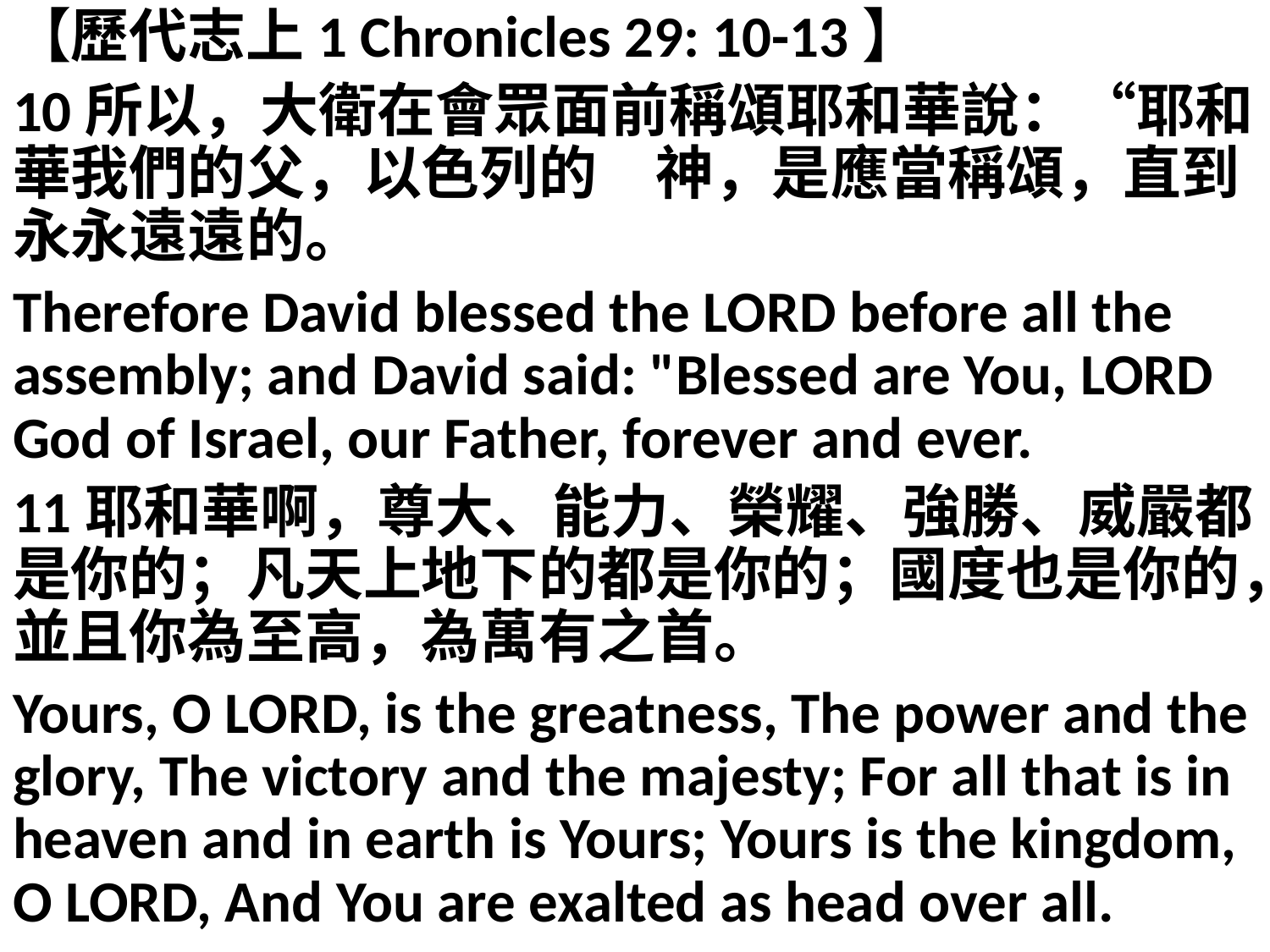

【歷代志上1 Chronicles 29: 10-13】
10所以，大衛在會眾面前稱頌耶和華說：“耶和華我們的父，以色列的　神，是應當稱頌，直到永永遠遠的。
Therefore David blessed the LORD before all the assembly; and David said: "Blessed are You, LORD God of Israel, our Father, forever and ever.
11耶和華啊，尊大、能力、榮耀、強勝、威嚴都是你的；凡天上地下的都是你的；國度也是你的，並且你為至高，為萬有之首。
Yours, O LORD, is the greatness, The power and the glory, The victory and the majesty; For all that is in heaven and in earth is Yours; Yours is the kingdom, O LORD, And You are exalted as head over all.